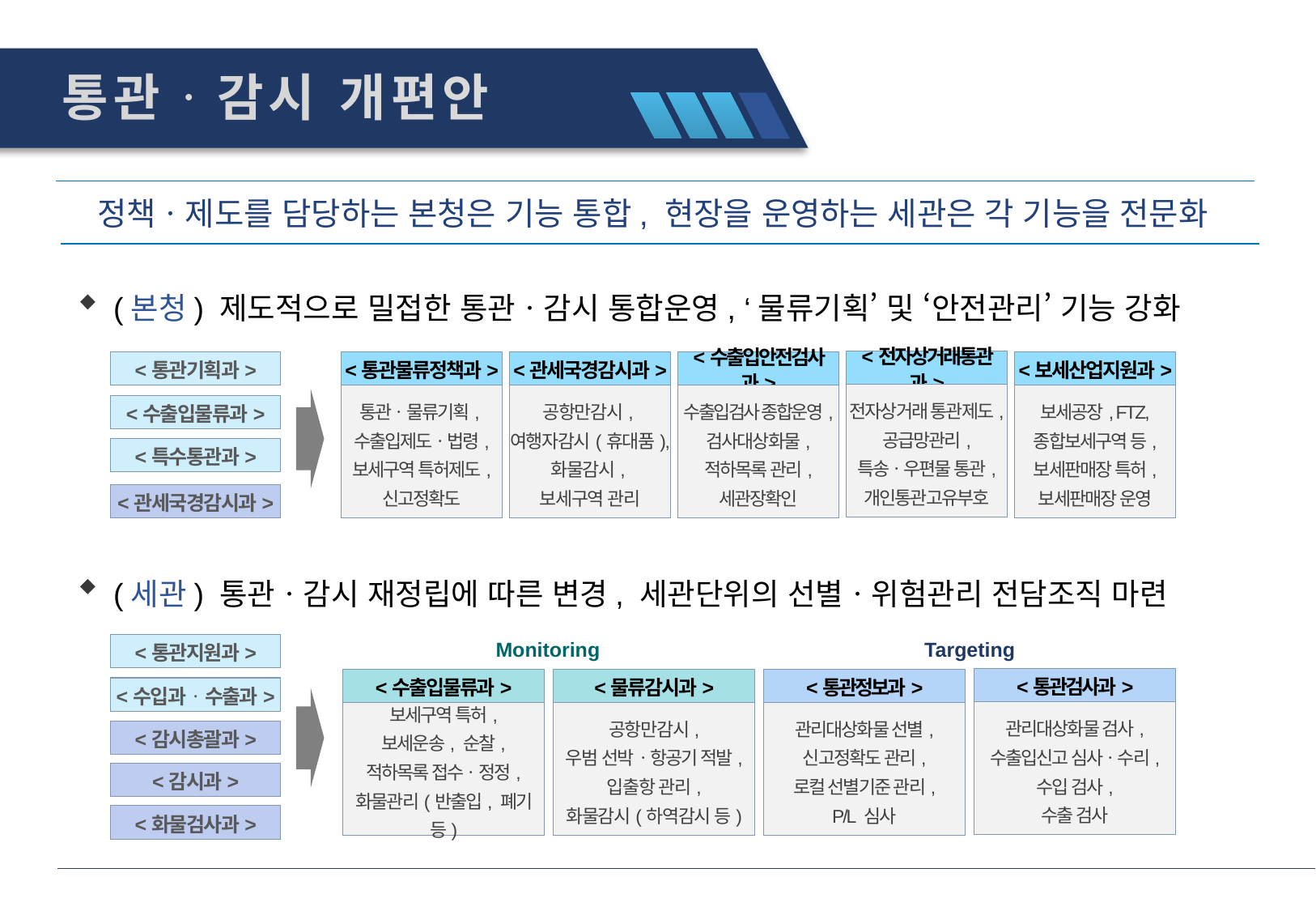

통관ㆍ감시 개편안

정책ㆍ제도를 담당하는 본청은 기능 통합, 현장을 운영하는 세관은 각 기능을 전문화
(본청) 제도적으로 밀접한 통관ㆍ감시 통합운영, ‘물류기획’ 및 ‘안전관리’ 기능 강화

<전자상거래통관과>
<통관물류정책과>
<통관기획과>
<관세국경감시과>
<수출입안전검사과>
<보세산업지원과>
전자상거래 통관제도,
공급망관리,
특송ㆍ우편물 통관,
개인통관고유부호
통관ㆍ물류기획,
수출입제도ㆍ법령,
보세구역 특허제도,
신고정확도
공항만감시,
여행자감시(휴대품),
화물감시,
보세구역 관리
수출입검사 종합운영,
검사대상화물,
적하목록 관리,
세관장확인
보세공장, FTZ,
종합보세구역 등,
보세판매장 특허,
보세판매장 운영

<수출입물류과>
<특수통관과>
<관세국경감시과>
(세관) 통관ㆍ감시 재정립에 따른 변경, 세관단위의 선별ㆍ위험관리 전담조직 마련

<통관지원과>
Monitoring
Targeting
<통관검사과>
<수출입물류과>
<물류감시과>
<통관정보과>
<수입과ㆍ수출과>

관리대상화물 검사,
수출입신고 심사ㆍ수리,
수입 검사,
수출 검사
보세구역 특허,
보세운송, 순찰,
적하목록 접수ㆍ정정,
화물관리(반출입, 폐기 등)
공항만감시,
우범 선박ㆍ항공기 적발,
입출항 관리,
화물감시(하역감시 등)
관리대상화물 선별,
신고정확도 관리,
로컬 선별기준 관리,
P/L 심사
<감시총괄과>
<감시과>
<화물검사과>